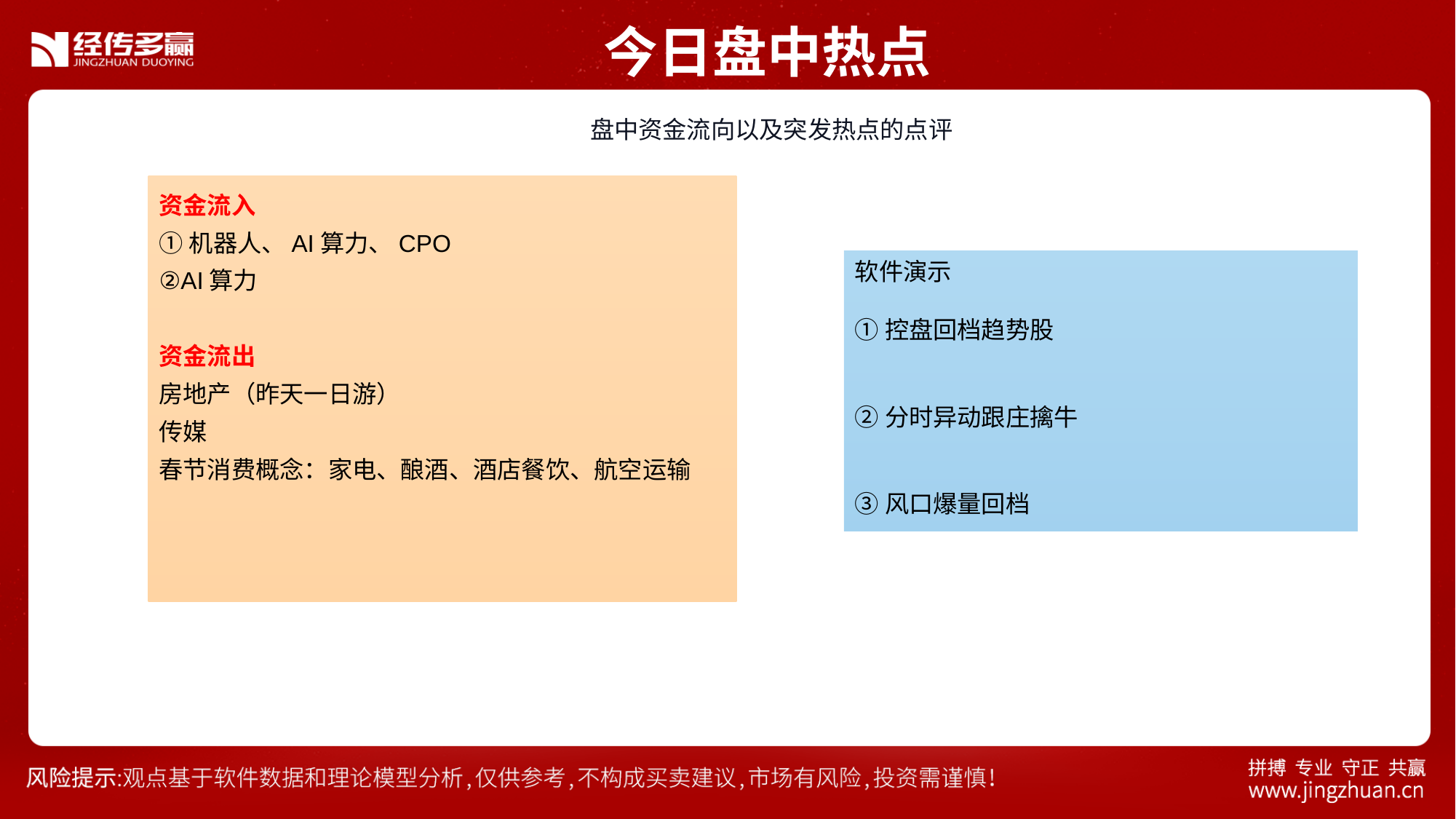

今日盘中热点
          盘中资金流向以及突发热点的点评
资金流入
①机器人、AI算力、CPO
②AI算力

资金流出
房地产（昨天一日游）
传媒
春节消费概念：家电、酿酒、酒店餐饮、航空运输
软件演示

①控盘回档趋势股

②分时异动跟庄擒牛

③风口爆量回档